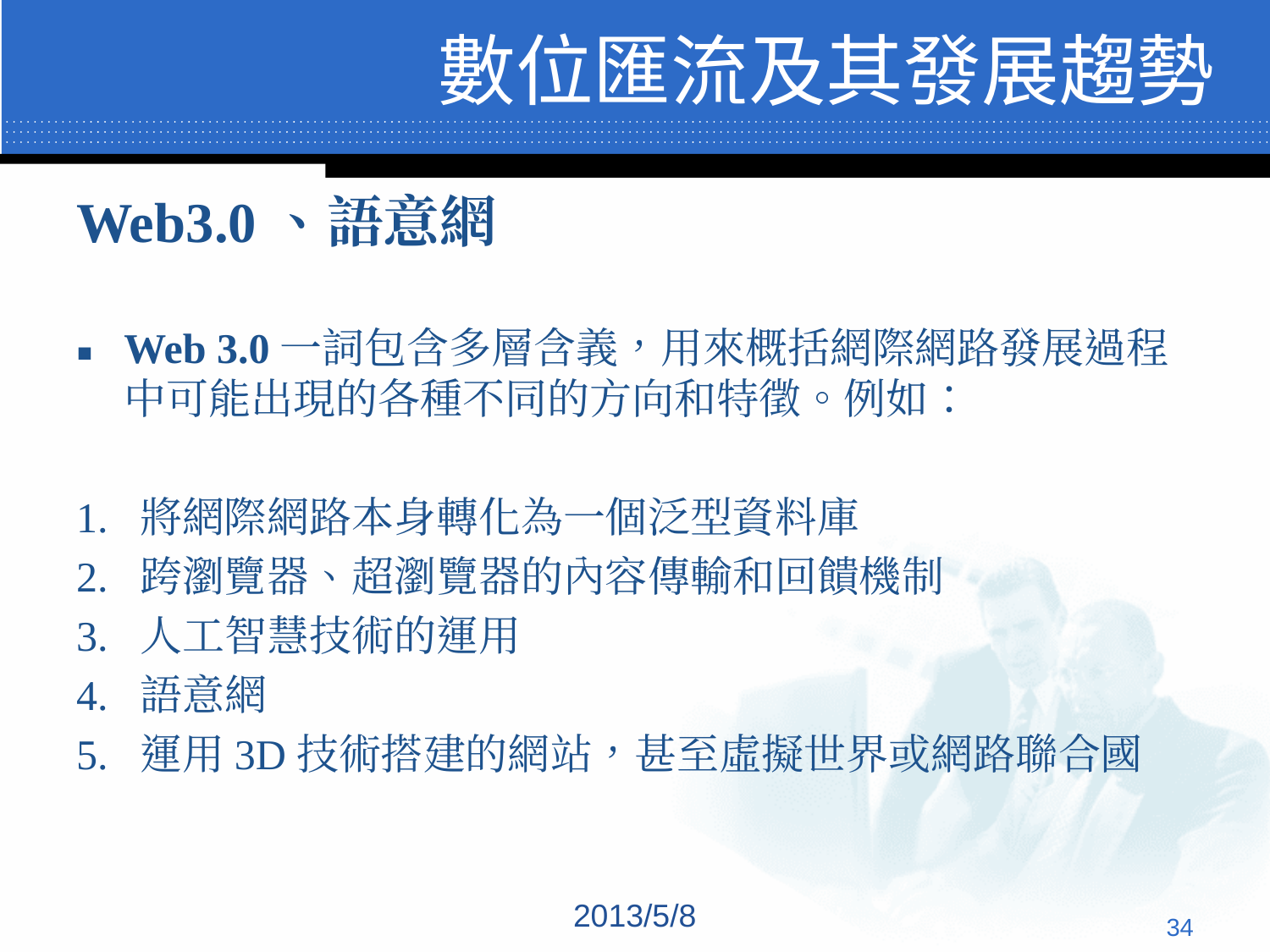

# 數位匯流及其發展趨勢
Web3.0、語意網

Web 3.0一詞包含多層含義，用來概括網際網路發展過程中可能出現的各種不同的方向和特徵。例如：

將網際網路本身轉化為一個泛型資料庫
跨瀏覽器、超瀏覽器的內容傳輸和回饋機制
人工智慧技術的運用
語意網
運用3D技術搭建的網站，甚至虛擬世界或網路聯合國
2013/5/8
34